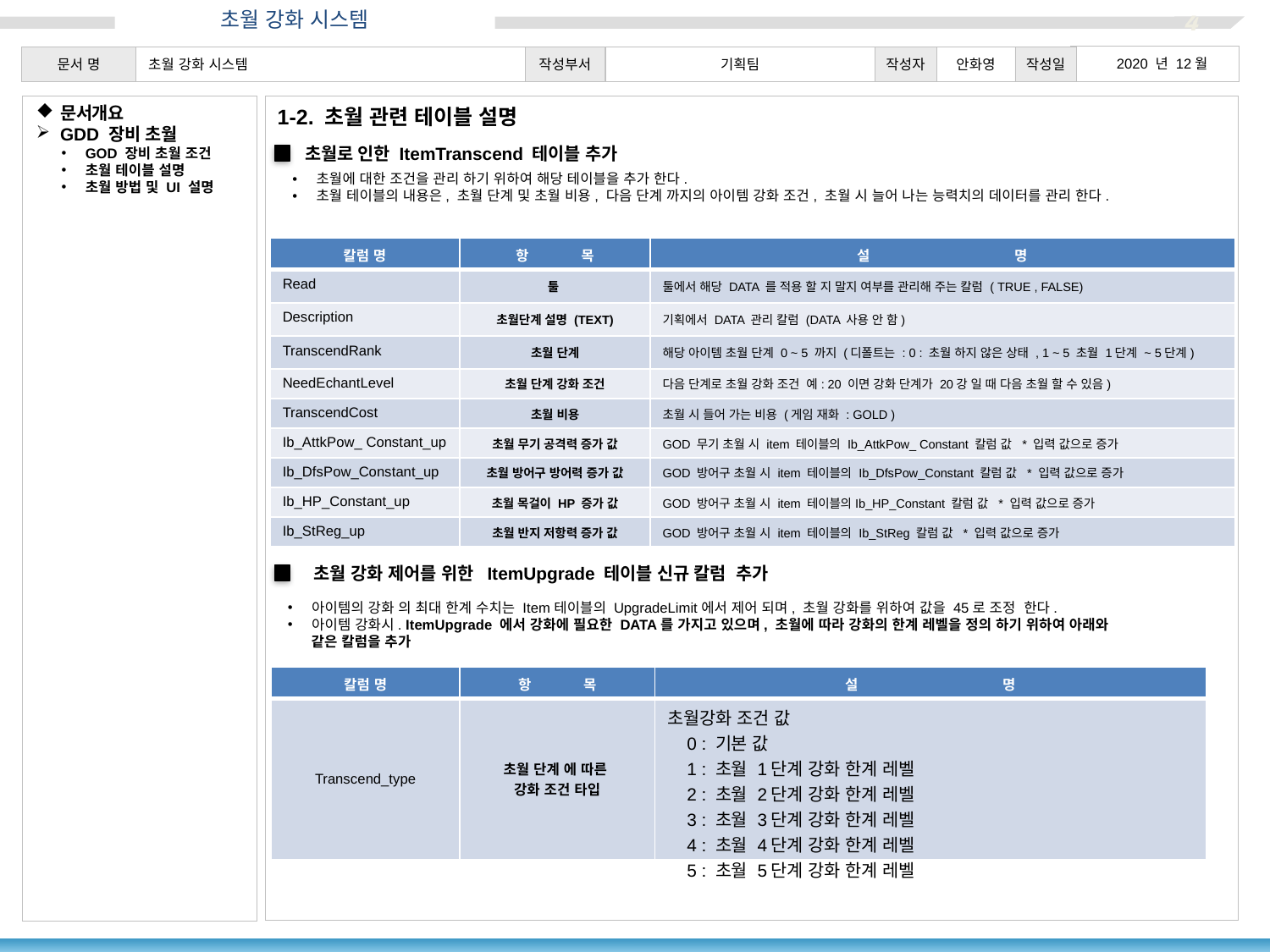

# 초월 강화 시스템
문서개요
GDD 장비 초월
GOD 장비 초월 조건
초월 테이블 설명
초월 방법 및 UI 설명

1-2. 초월 관련 테이블 설명
초월로 인한 ItemTranscend 테이블 추가

초월에 대한 조건을 관리 하기 위하여 해당 테이블을 추가 한다.
초월 테이블의 내용은, 초월 단계 및 초월 비용, 다음 단계 까지의 아이템 강화 조건, 초월 시 늘어 나는 능력치의 데이터를 관리 한다.
| 칼럼 명 | 항 목 | 설 명 |
| --- | --- | --- |
| Read | 툴 | 툴에서 해당 DATA 를 적용 할 지 말지 여부를 관리해 주는 칼럼 ( TRUE , FALSE) |
| Description | 초월단계 설명 (TEXT) | 기획에서 DATA 관리 칼럼 (DATA 사용 안 함) |
| TranscendRank | 초월 단계 | 해당 아이템 초월 단계 0 ~ 5 까지 (디폴트는 : 0 : 초월 하지 않은 상태 , 1 ~ 5 초월 1단계 ~ 5단계) |
| NeedEchantLevel | 초월 단계 강화 조건 | 다음 단계로 초월 강화 조건 예: 20 이면 강화 단계가 20강 일 때 다음 초월 할 수 있음) |
| TranscendCost | 초월 비용 | 초월 시 들어 가는 비용 (게임 재화 : GOLD ) |
| Ib\_AttkPow\_ Constant\_up | 초월 무기 공격력 증가 값 | GOD 무기 초월 시 item 테이블의 Ib\_AttkPow\_ Constant 칼럼 값 \* 입력 값으로 증가 |
| Ib\_DfsPow\_Constant\_up | 초월 방어구 방어력 증가 값 | GOD 방어구 초월 시 item 테이블의 Ib\_DfsPow\_Constant 칼럼 값 \* 입력 값으로 증가 |
| Ib\_HP\_Constant\_up | 초월 목걸이 HP 증가 값 | GOD 방어구 초월 시 item 테이블의Ib\_HP\_Constant 칼럼 값 \* 입력 값으로 증가 |
| Ib\_StReg\_up | 초월 반지 저항력 증가 값 | GOD 방어구 초월 시 item 테이블의 Ib\_StReg 칼럼 값 \* 입력 값으로 증가 |
 초월 강화 제어를 위한  ItemUpgrade 테이블 신규 칼럼  추가

아이템의 강화 의 최대 한계 수치는 Item테이블의 UpgradeLimit에서 제어 되며, 초월 강화를 위하여 값을 45로 조정  한다.
아이템 강화시. ItemUpgrade 에서 강화에 필요한 DATA를 가지고 있으며, 초월에 따라 강화의 한계 레벨을 정의 하기 위하여 아래와
     같은 칼럼을 추가
| 칼럼 명 | 항 목 | 설 명 |
| --- | --- | --- |
| Transcend\_type | 초월 단계 에 따른 강화 조건 타입 | 초월강화 조건 값 0 : 기본 값 1 : 초월 1단계 강화 한계 레벨 2 : 초월 2단계 강화 한계 레벨 3 : 초월 3단계 강화 한계 레벨 4 : 초월 4단계 강화 한계 레벨 5 : 초월 5단계 강화 한계 레벨 |